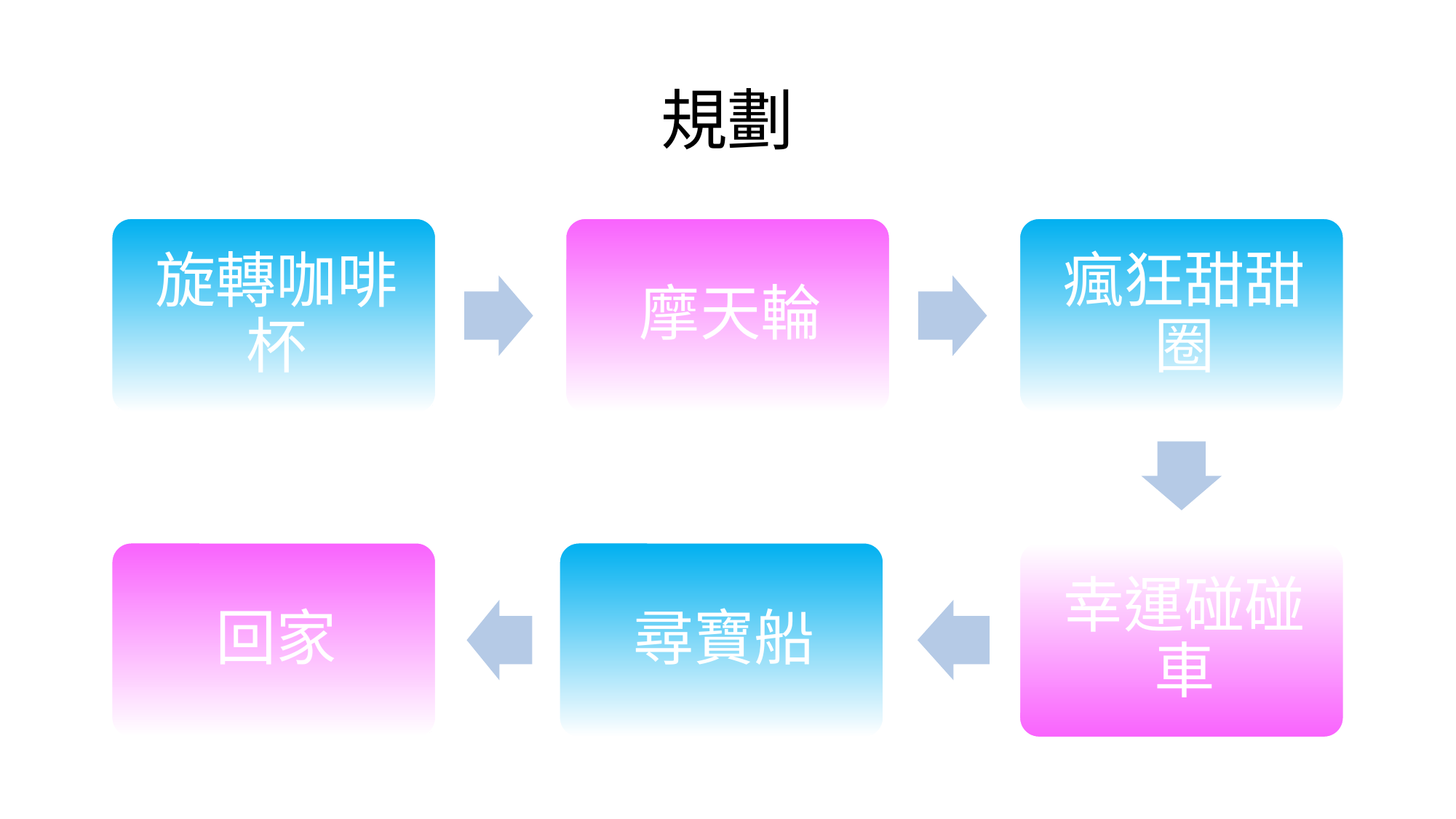

# 規劃
旋轉咖啡杯

摩天輪

瘋狂甜甜圈

幸運碰碰車

尋寶船

回家